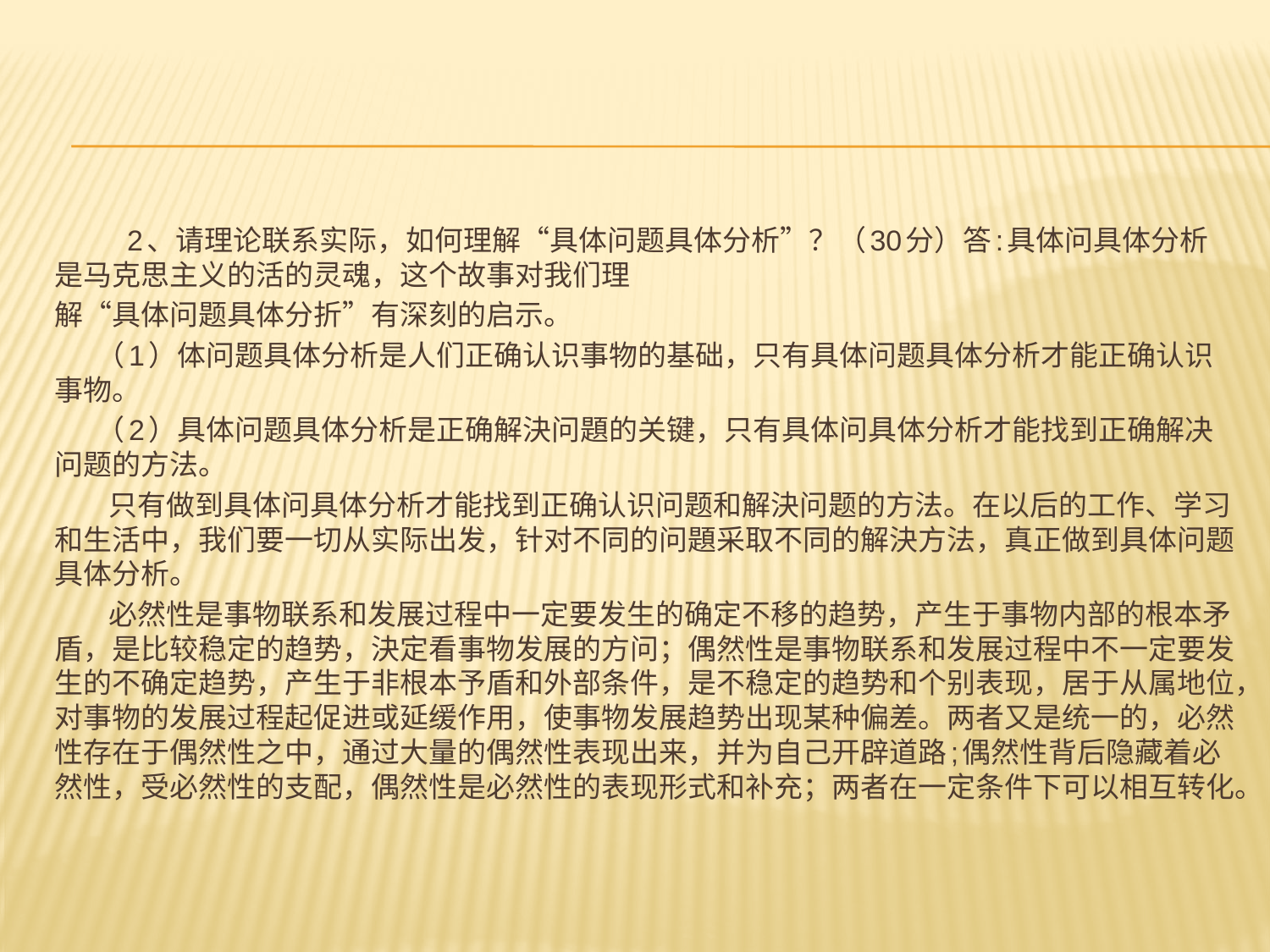

#
         2、请理论联系实际，如何理解“具体问题具体分析”？（30分）答:具体问具体分析是马克思主义的活的灵魂，这个故事对我们理
解“具体问题具体分折”有深刻的启示。
      （1）体问题具体分析是人们正确认识事物的基础，只有具体问题具体分析才能正确认识事物。
      （2）具体问题具体分析是正确解決问題的关键，只有具体问具体分析才能找到正确解决问题的方法。
        只有做到具体问具体分析才能找到正确认识问题和解決问题的方法。在以后的工作、学习和生活中，我们要一切从实际出发，针对不同的问題采取不同的解決方法，真正做到具体问题具体分析。
        必然性是事物联系和发展过程中一定要发生的确定不移的趋势，产生于事物内部的根本矛盾，是比较稳定的趋势，決定看事物发展的方问；偶然性是事物联系和发展过程中不一定要发生的不确定趋势，产生于非根本予盾和外部条件，是不稳定的趋势和个别表现，居于从属地位，对事物的发展过程起促进或延缓作用，使事物发展趋势出现某种偏差。两者又是统一的，必然性存在于偶然性之中，通过大量的偶然性表现出来，并为自己开辟道路;偶然性背后隐藏着必然性，受必然性的支配，偶然性是必然性的表现形式和补充；两者在一定条件下可以相互转化。